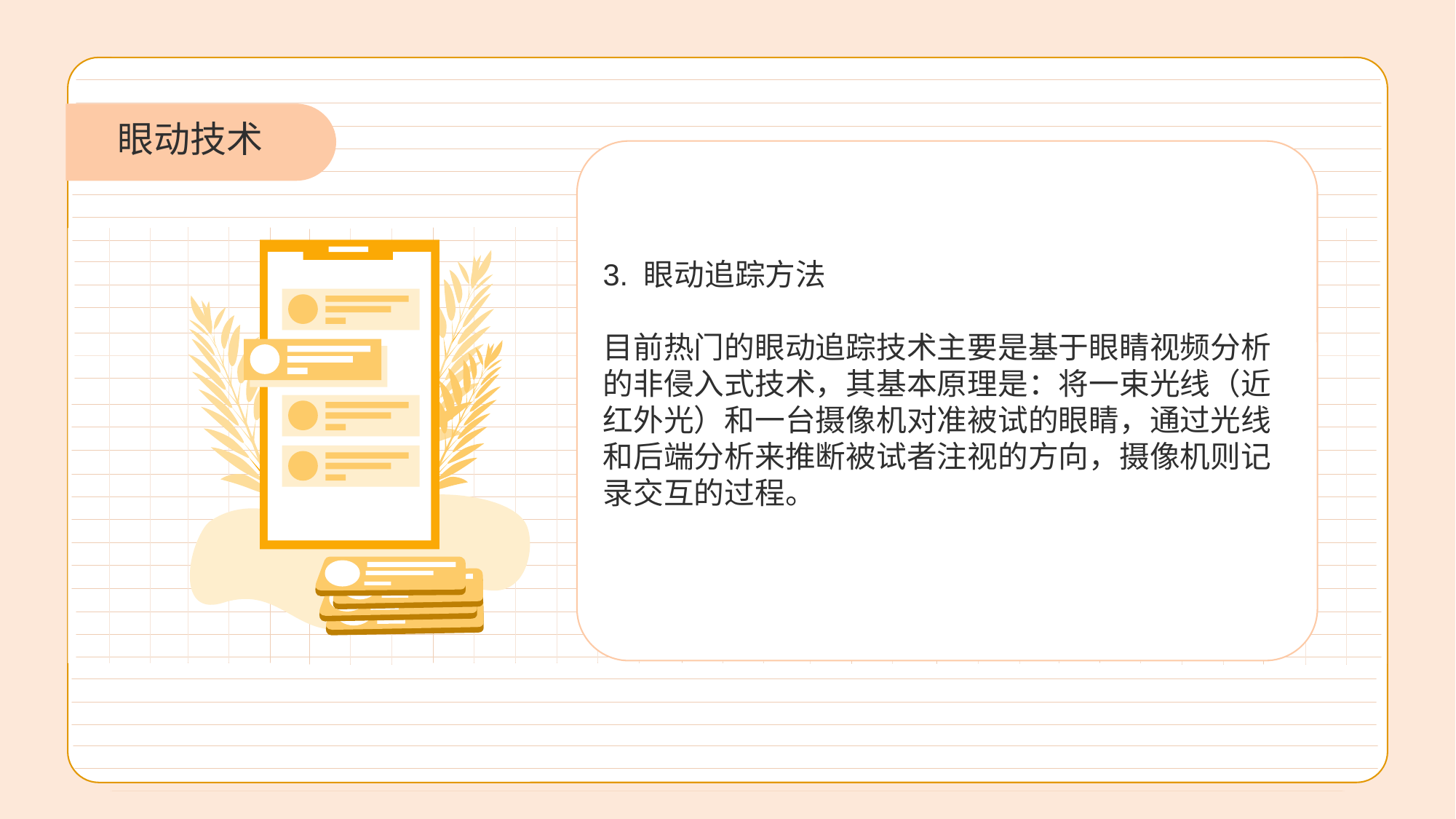

眼动技术
3. 眼动追踪方法

目前热门的眼动追踪技术主要是基于眼睛视频分析的非侵入式技术，其基本原理是：将一束光线（近红外光）和一台摄像机对准被试的眼睛，通过光线和后端分析来推断被试者注视的方向，摄像机则记录交互的过程。